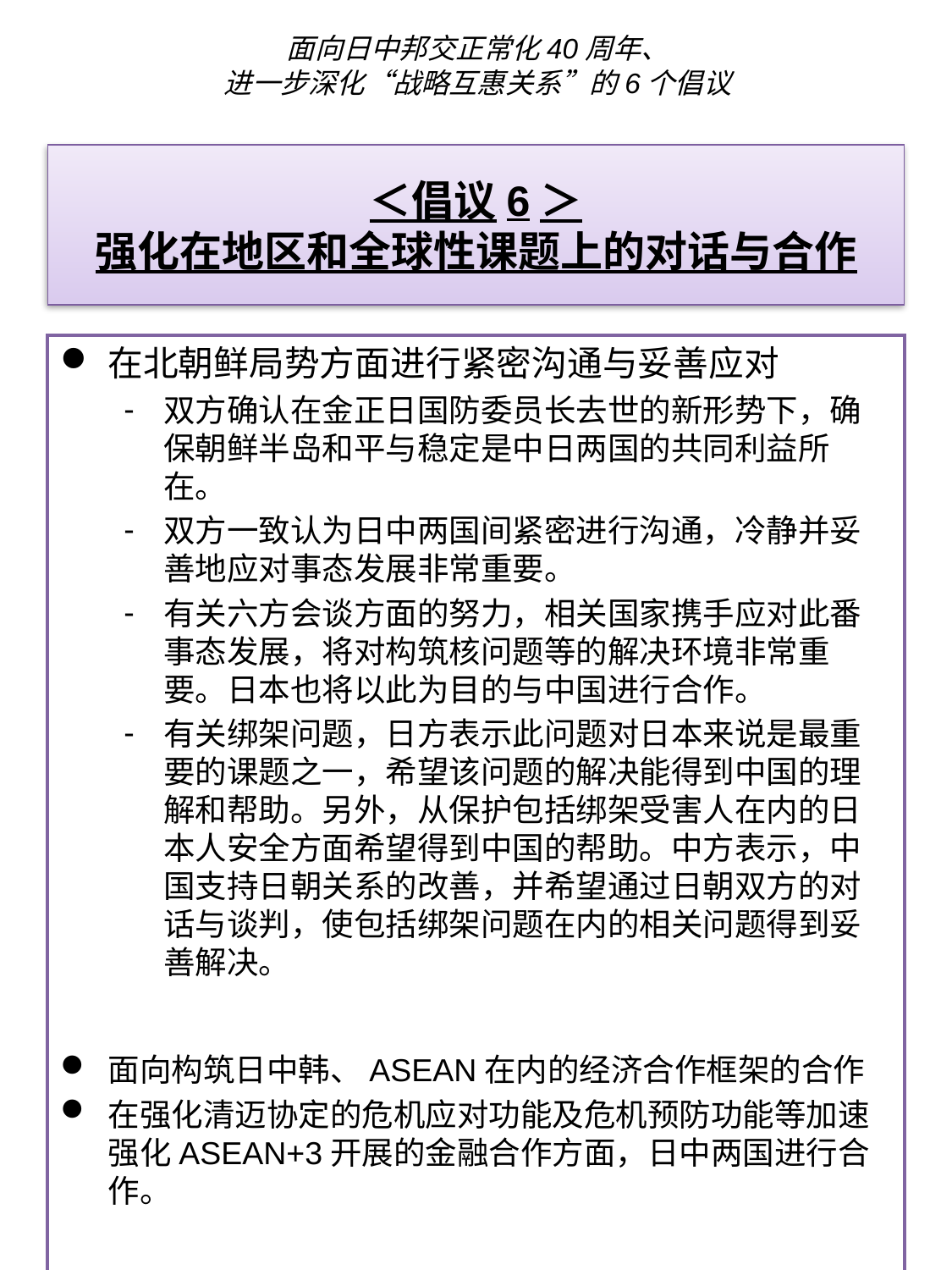

面向日中邦交正常化40周年、
进一步深化“战略互惠关系”的6个倡议
# ＜倡议6＞ 强化在地区和全球性课题上的对话与合作
在北朝鲜局势方面进行紧密沟通与妥善应对
双方确认在金正日国防委员长去世的新形势下，确保朝鲜半岛和平与稳定是中日两国的共同利益所在。
双方一致认为日中两国间紧密进行沟通，冷静并妥善地应对事态发展非常重要。
有关六方会谈方面的努力，相关国家携手应对此番事态发展，将对构筑核问题等的解决环境非常重要。日本也将以此为目的与中国进行合作。
有关绑架问题，日方表示此问题对日本来说是最重要的课题之一，希望该问题的解决能得到中国的理解和帮助。另外，从保护包括绑架受害人在内的日本人安全方面希望得到中国的帮助。中方表示，中国支持日朝关系的改善，并希望通过日朝双方的对话与谈判，使包括绑架问题在内的相关问题得到妥善解决。

面向构筑日中韩、ASEAN在内的经济合作框架的合作
在强化清迈协定的危机应对功能及危机预防功能等加速强化ASEAN+3开展的金融合作方面，日中两国进行合作。